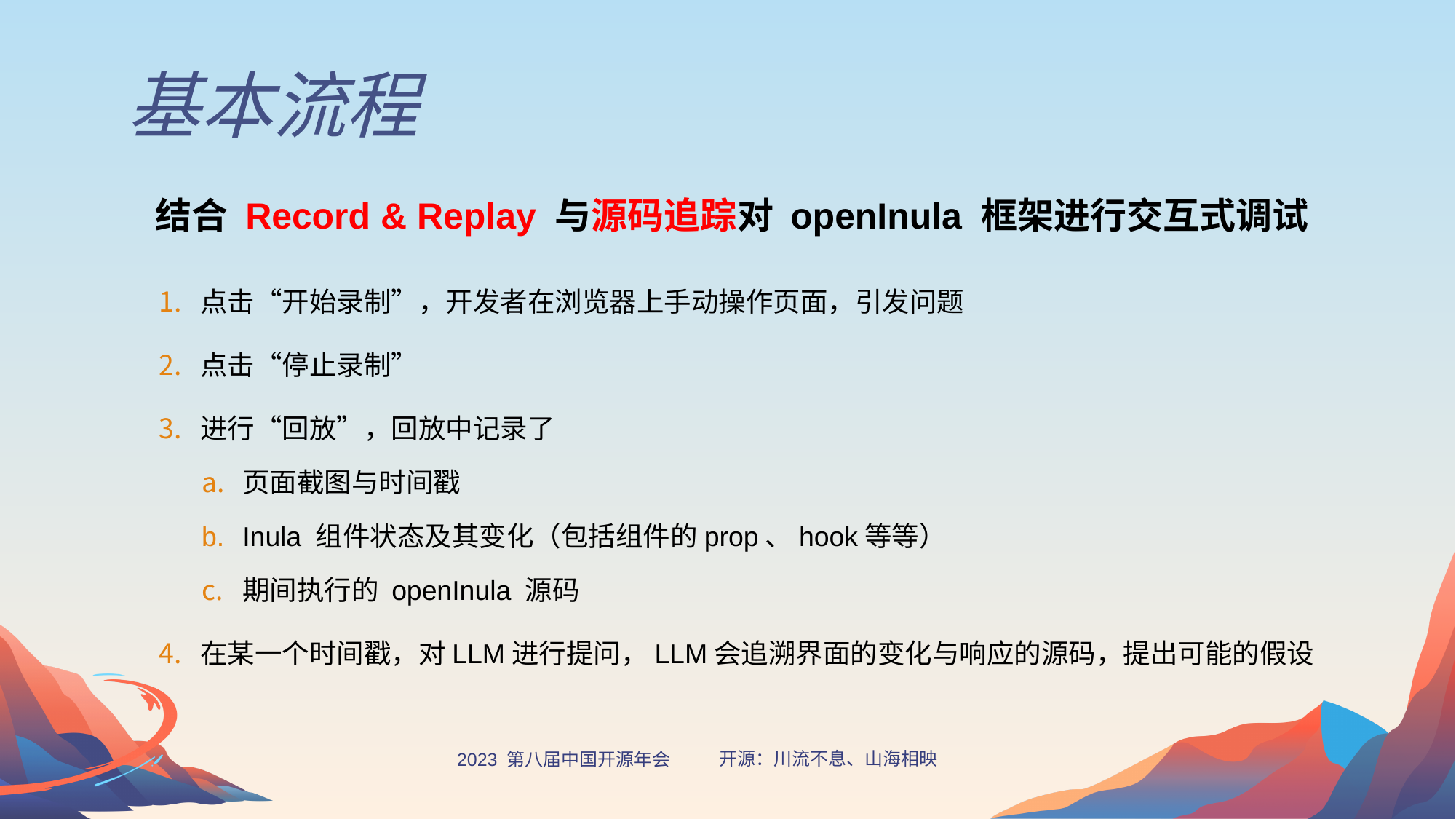

基本流程
结合 Record & Replay 与源码追踪对 openInula 框架进行交互式调试
点击“开始录制”，开发者在浏览器上手动操作页面，引发问题
点击“停止录制”
进行“回放”，回放中记录了
页面截图与时间戳
Inula 组件状态及其变化（包括组件的prop、hook等等）
期间执行的 openInula 源码
在某一个时间戳，对LLM进行提问，LLM会追溯界面的变化与响应的源码，提出可能的假设